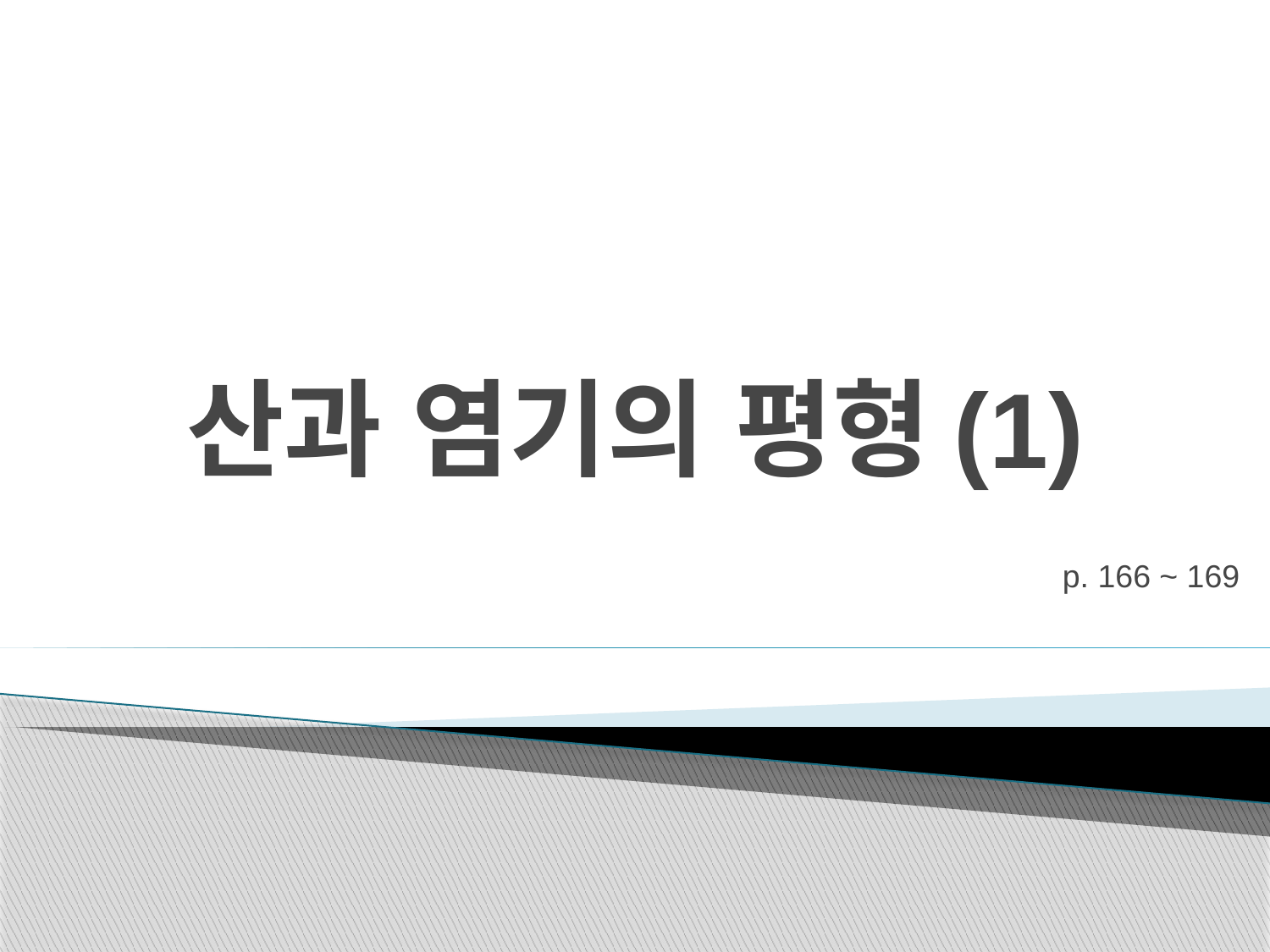

# 산과 염기의 평형(1)
p. 166 ~ 169